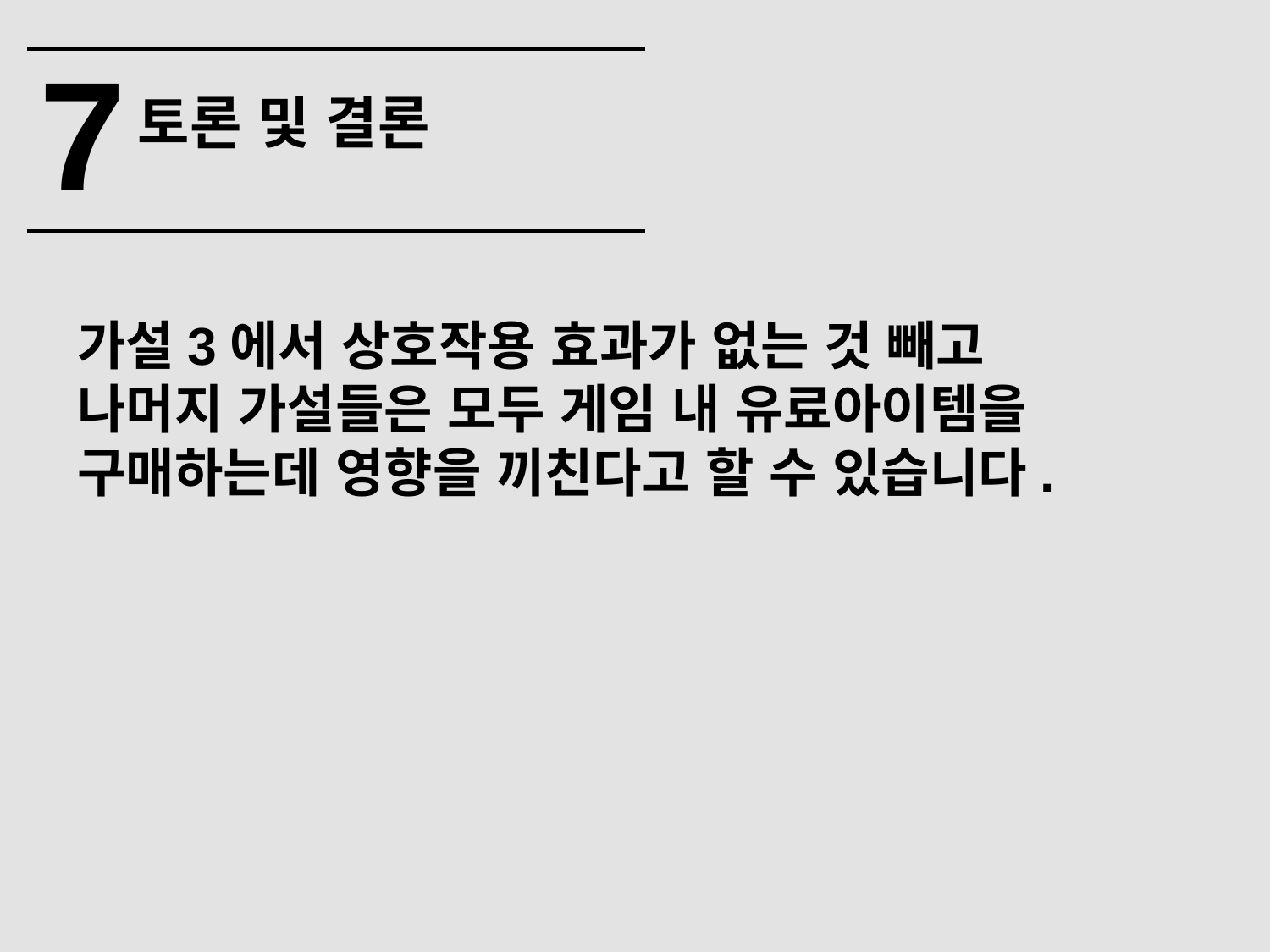

7
토론 및 결론
가설3에서 상호작용 효과가 없는 것 빼고
나머지 가설들은 모두 게임 내 유료아이템을 구매하는데 영향을 끼친다고 할 수 있습니다.